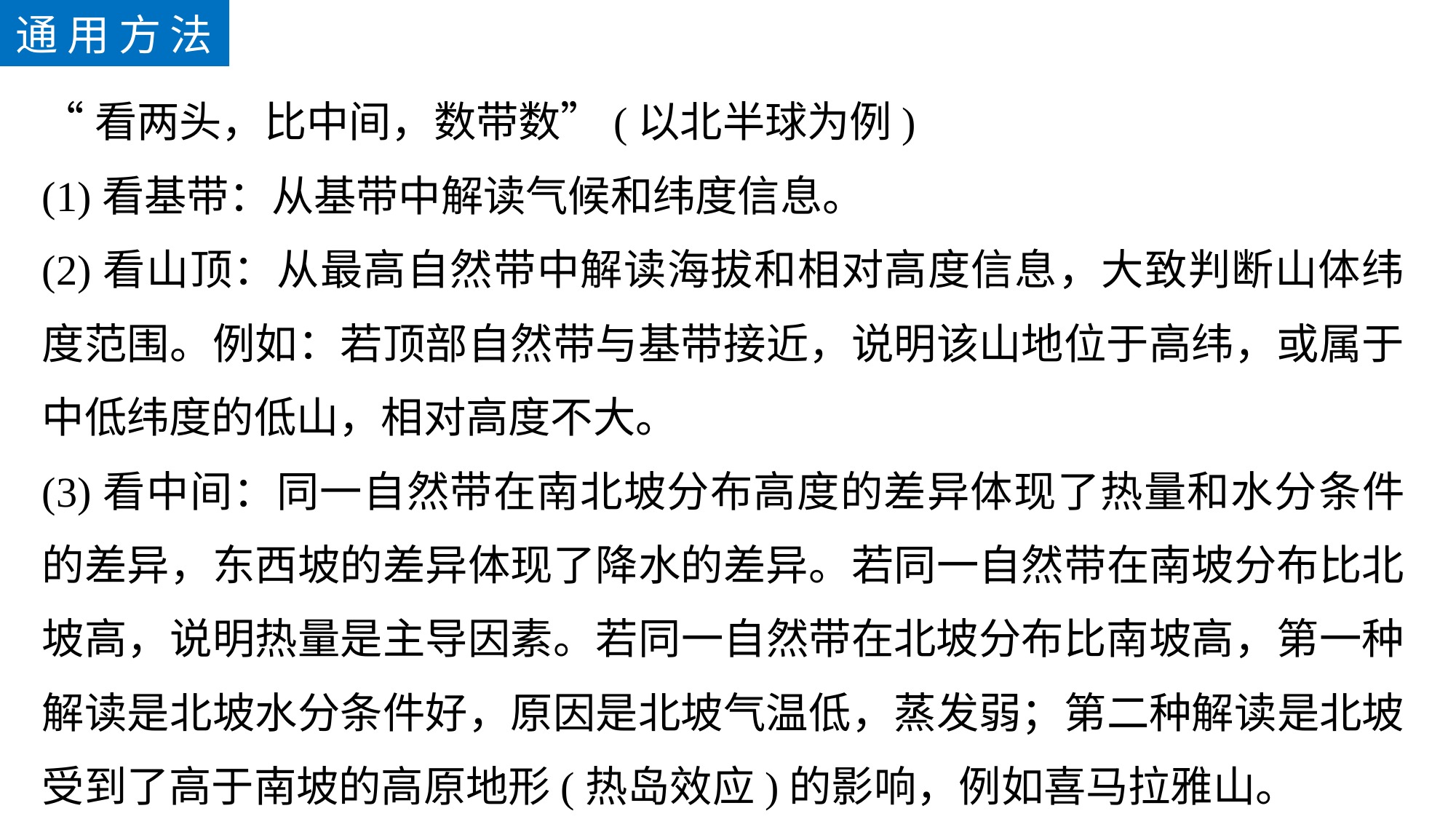

“看两头，比中间，数带数”(以北半球为例)
(1)看基带：从基带中解读气候和纬度信息。
(2)看山顶：从最高自然带中解读海拔和相对高度信息，大致判断山体纬度范围。例如：若顶部自然带与基带接近，说明该山地位于高纬，或属于中低纬度的低山，相对高度不大。
(3)看中间：同一自然带在南北坡分布高度的差异体现了热量和水分条件的差异，东西坡的差异体现了降水的差异。若同一自然带在南坡分布比北坡高，说明热量是主导因素。若同一自然带在北坡分布比南坡高，第一种解读是北坡水分条件好，原因是北坡气温低，蒸发弱；第二种解读是北坡受到了高于南坡的高原地形(热岛效应)的影响，例如喜马拉雅山。